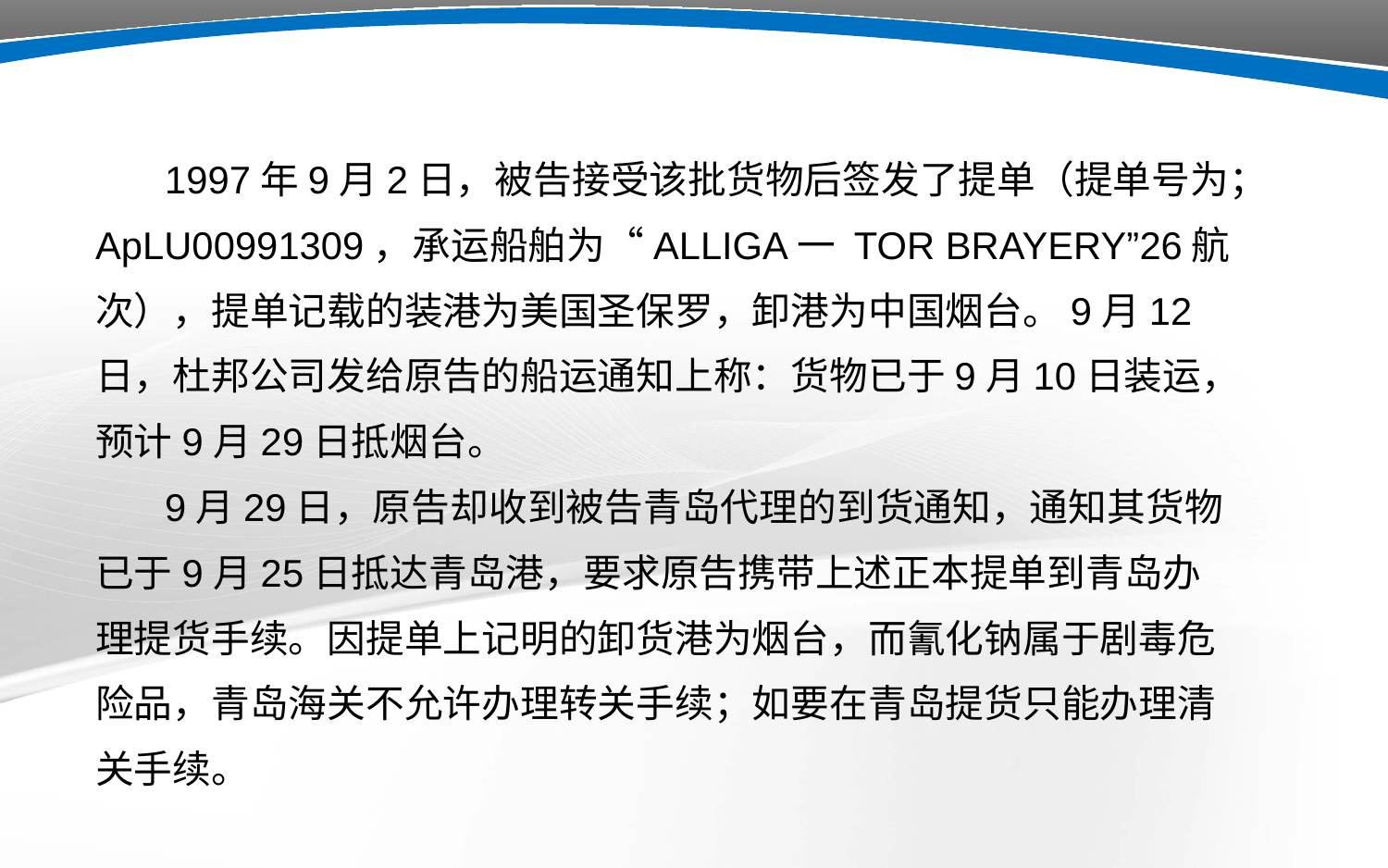

1997年9月2日，被告接受该批货物后签发了提单（提单号为；ApLU00991309，承运船舶为“ALLIGA一 TOR BRAYERY”26航次），提单记载的装港为美国圣保罗，卸港为中国烟台。9月12日，杜邦公司发给原告的船运通知上称：货物已于9月10日装运，预计9月29日抵烟台。
9月29日，原告却收到被告青岛代理的到货通知，通知其货物已于9月25日抵达青岛港，要求原告携带上述正本提单到青岛办理提货手续。因提单上记明的卸货港为烟台，而氰化钠属于剧毒危险品，青岛海关不允许办理转关手续；如要在青岛提货只能办理清关手续。